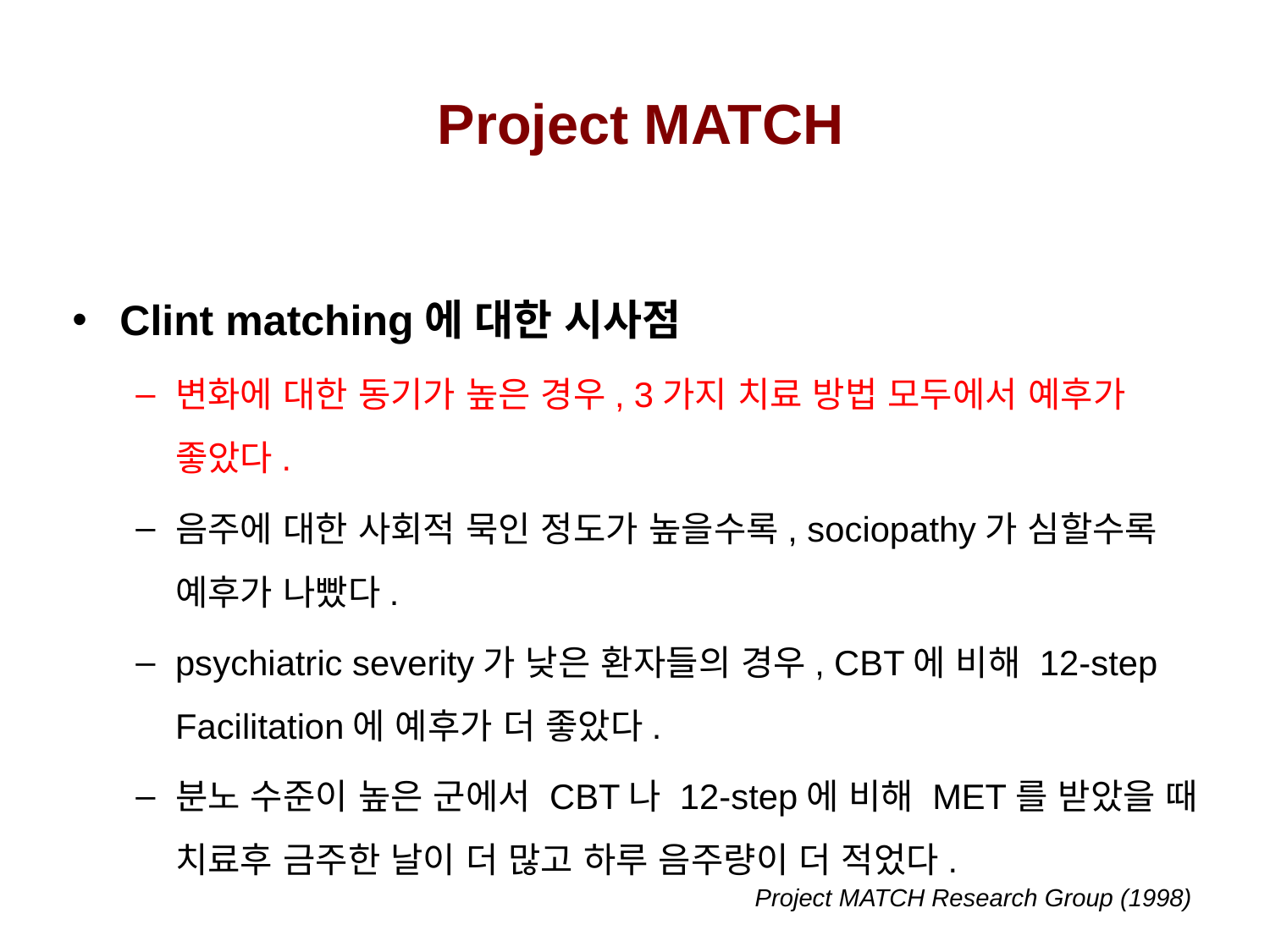

Project MATCH
Clint matching에 대한 시사점
변화에 대한 동기가 높은 경우, 3가지 치료 방법 모두에서 예후가 좋았다.
음주에 대한 사회적 묵인 정도가 높을수록, sociopathy가 심할수록 예후가 나빴다.
psychiatric severity가 낮은 환자들의 경우, CBT에 비해 12-step Facilitation에 예후가 더 좋았다.
분노 수준이 높은 군에서 CBT나 12-step에 비해 MET를 받았을 때 치료후 금주한 날이 더 많고 하루 음주량이 더 적었다.
	Project MATCH Research Group (1998)